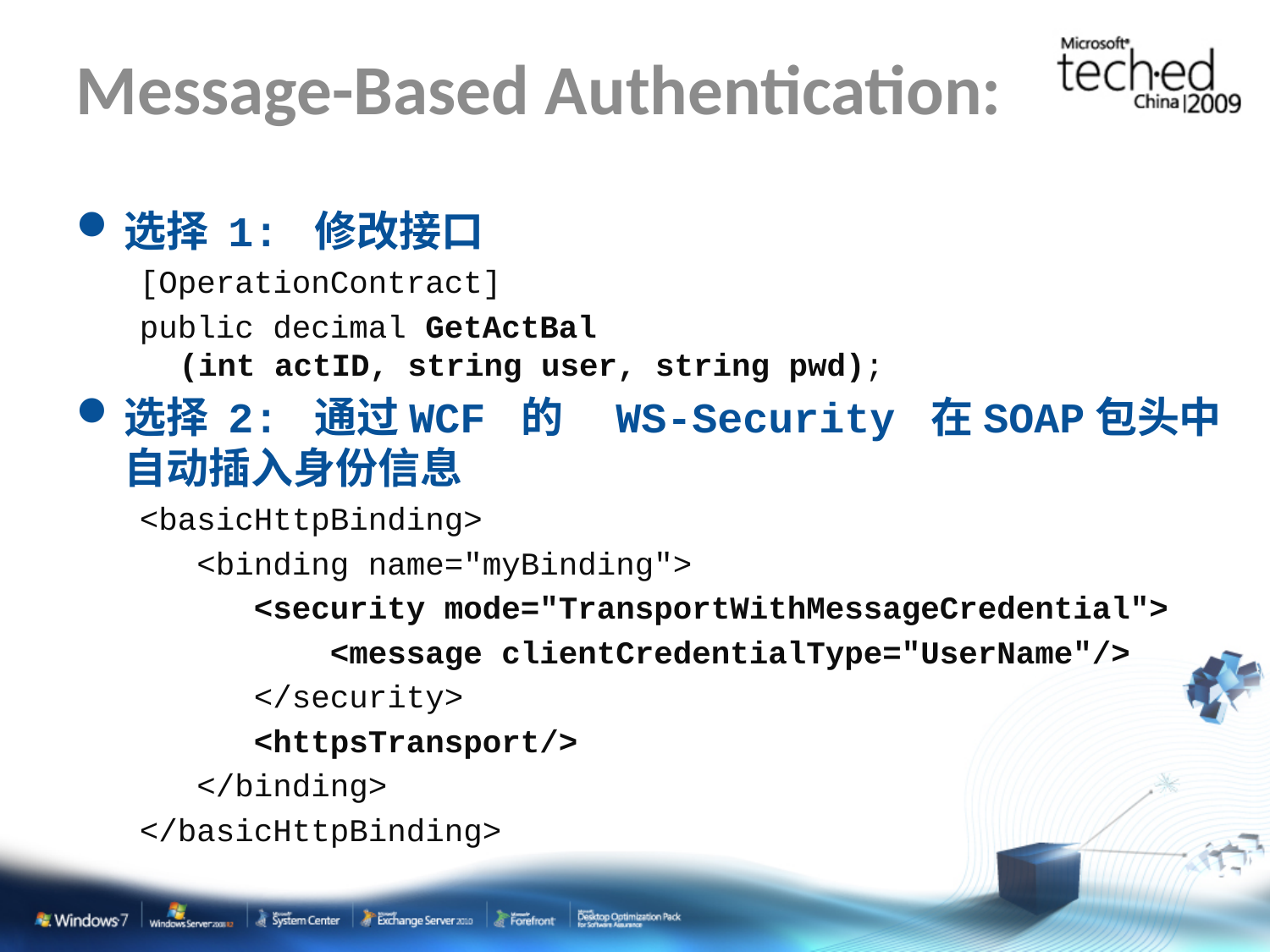

# Message-Based Authentication:
选择 1: 修改接口
[OperationContract]
public decimal GetActBal
(int actID, string user, string pwd);
选择 2: 通过WCF 的　WS-Security 在SOAP包头中自动插入身份信息
<basicHttpBinding>
   <binding name="myBinding">
      <security mode="TransportWithMessageCredential">
          <message clientCredentialType="UserName"/>
      </security>
      <httpsTransport/>
   </binding>
</basicHttpBinding>